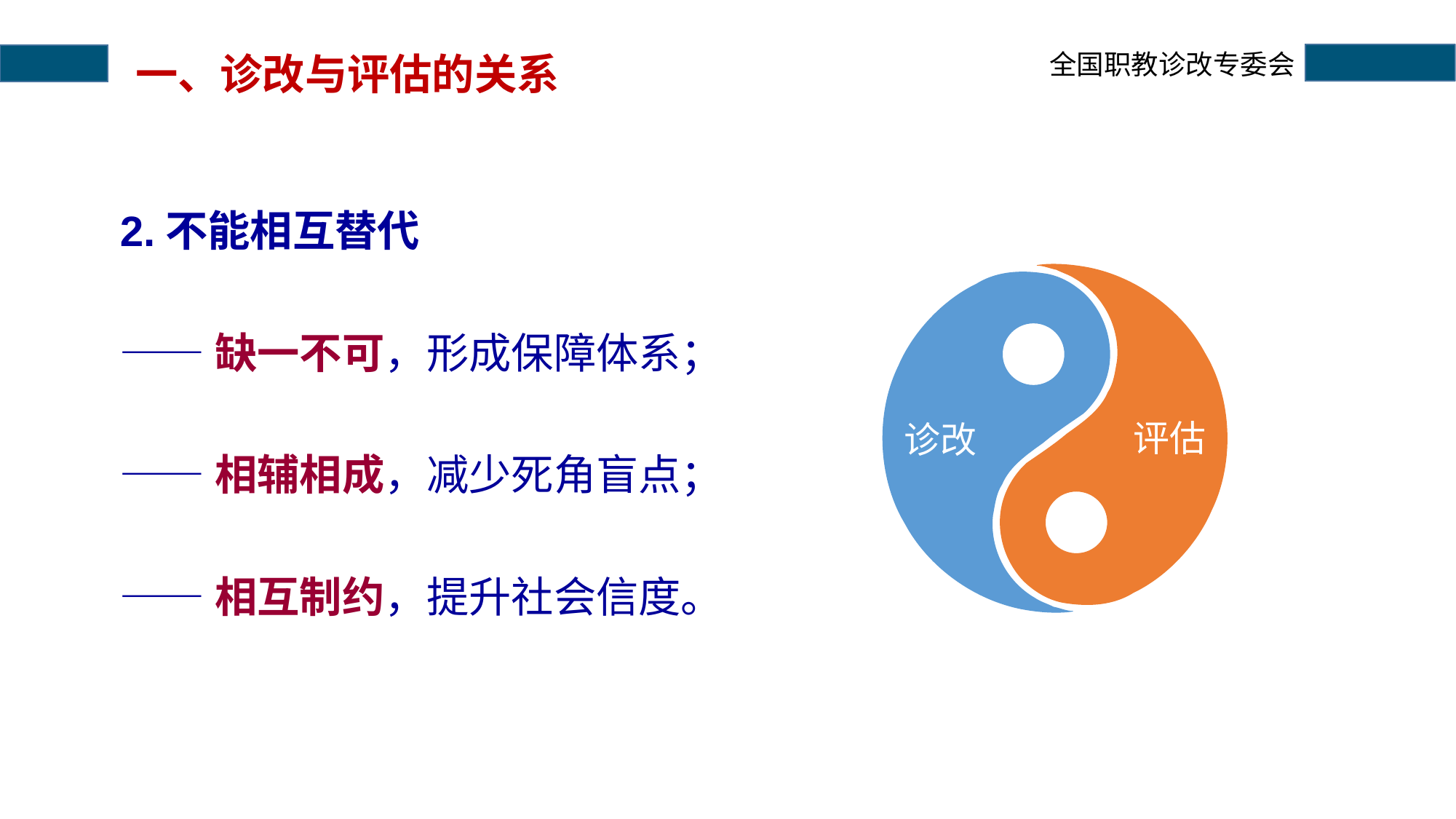

# 一、诊改与评估的关系

2.不能相互替代

——缺一不可，形成保障体系；

——相辅相成，减少死角盲点；

——相互制约，提升社会信度。
评估
诊改